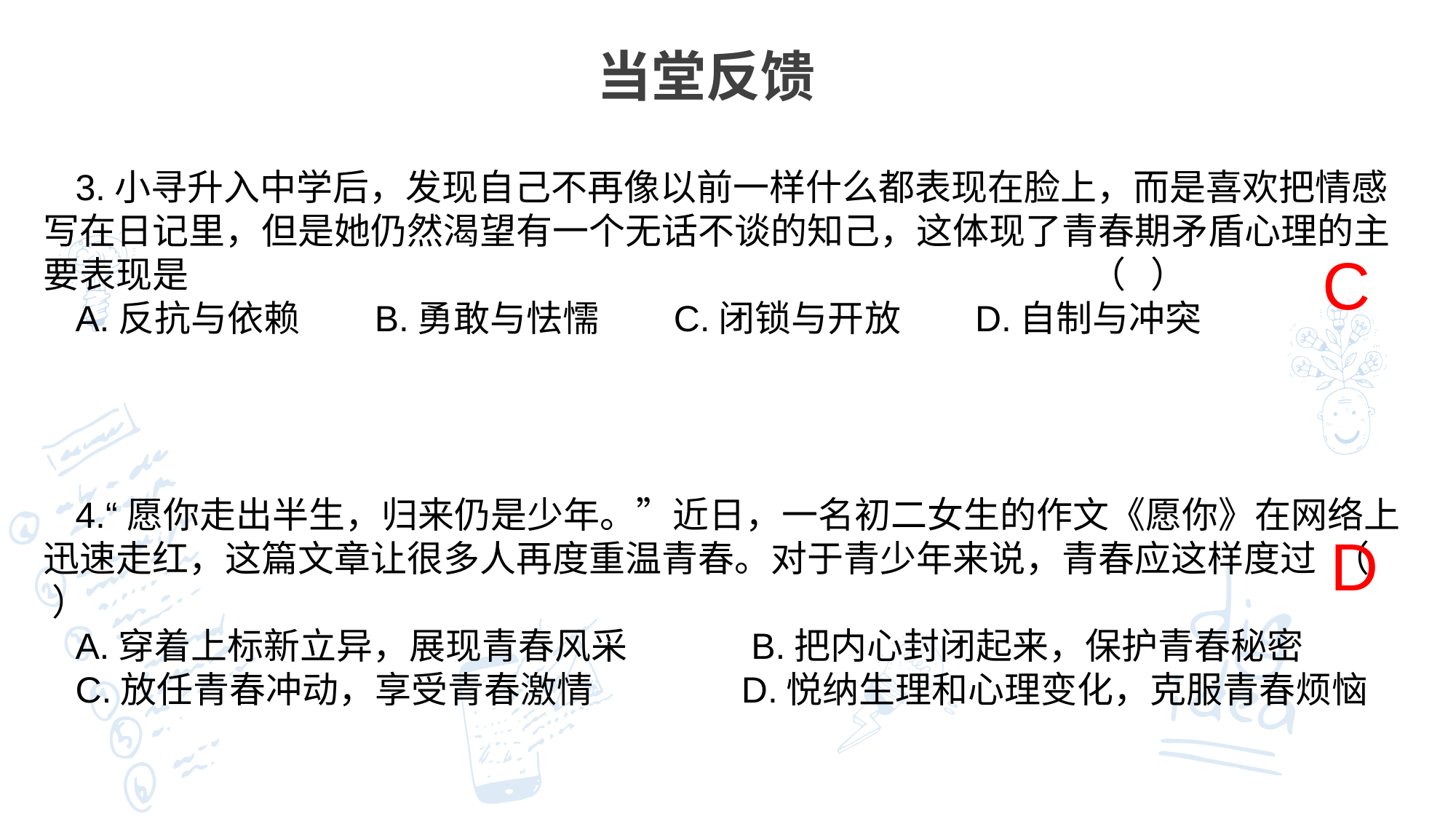

当堂反馈
3.小寻升入中学后，发现自己不再像以前一样什么都表现在脸上，而是喜欢把情感写在日记里，但是她仍然渴望有一个无话不谈的知己，这体现了青春期矛盾心理的主要表现是                                                                                                              （   ）
A.反抗与依赖        B.勇敢与怯懦        C.闭锁与开放        D.自制与冲突
C
4.“愿你走出半生，归来仍是少年。”近日，一名初二女生的作文《愿你》在网络上迅速走红，这篇文章让很多人再度重温青春。对于青少年来说，青春应这样度过  （   ）
A.穿着上标新立异，展现青春风采              B.把内心封闭起来，保护青春秘密
C.放任青春冲动，享受青春激情                 D.悦纳生理和心理变化，克服青春烦恼
D